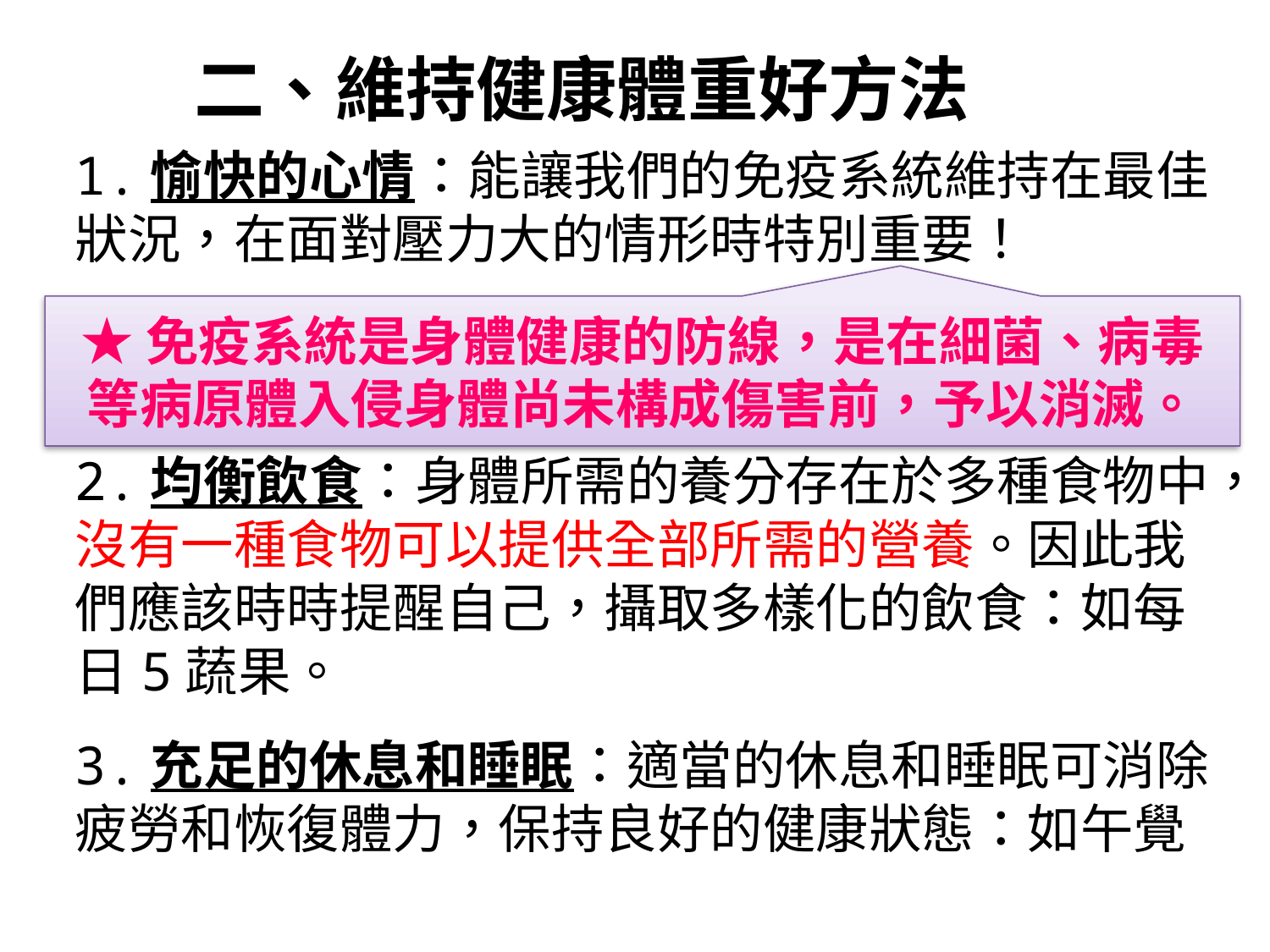

# 二、維持健康體重好方法
1.愉快的心情：能讓我們的免疫系統維持在最佳狀況，在面對壓力大的情形時特別重要！

2.均衡飲食：身體所需的養分存在於多種食物中，沒有一種食物可以提供全部所需的營養。因此我們應該時時提醒自己，攝取多樣化的飲食：如每日5蔬果。

3.充足的休息和睡眠：適當的休息和睡眠可消除疲勞和恢復體力，保持良好的健康狀態：如午覺
★免疫系統是身體健康的防線，是在細菌、病毒等病原體入侵身體尚未構成傷害前，予以消滅。